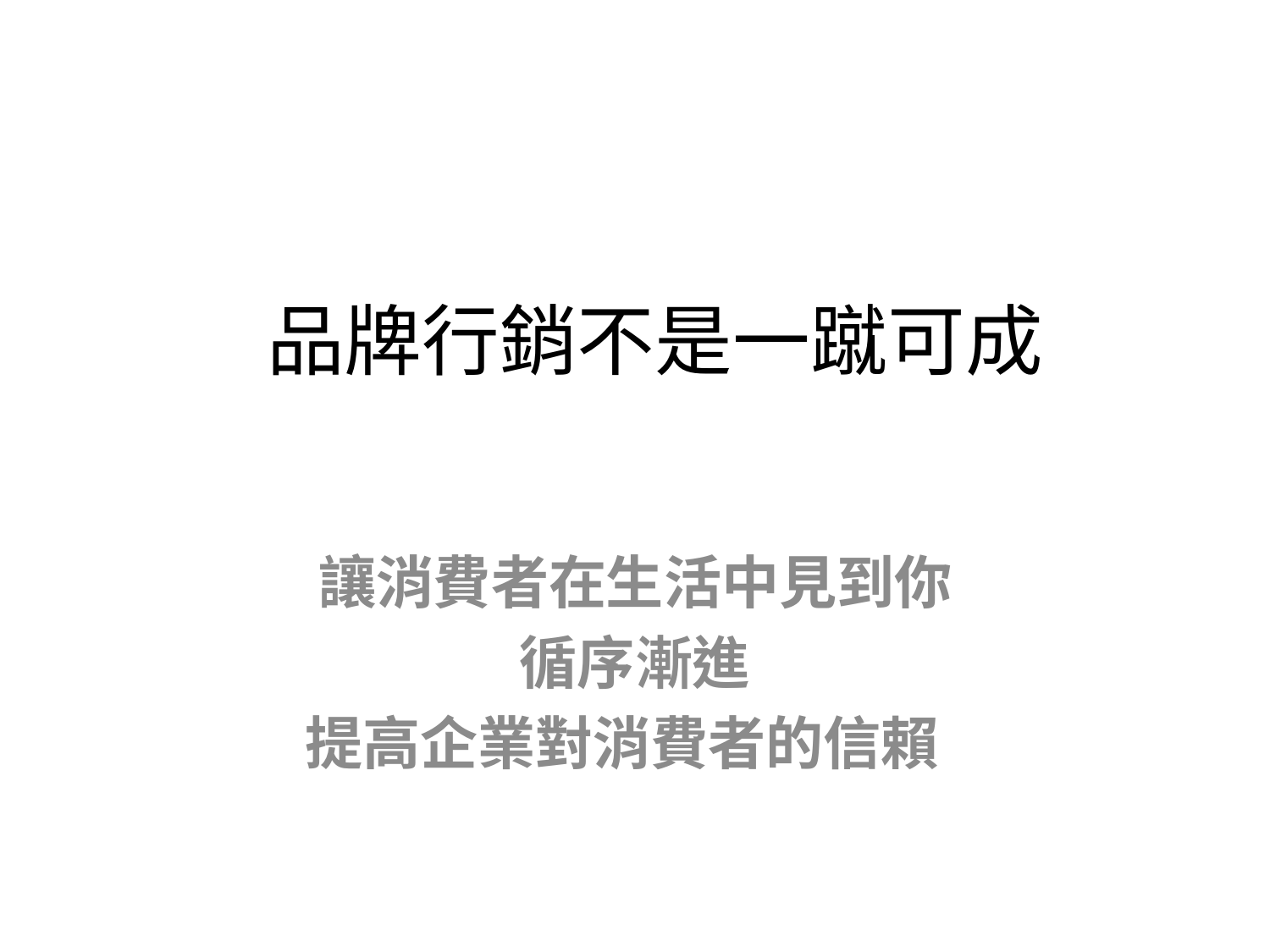

# 品牌行銷不是一蹴可成
讓消費者在生活中見到你
循序漸進
提高企業對消費者的信賴